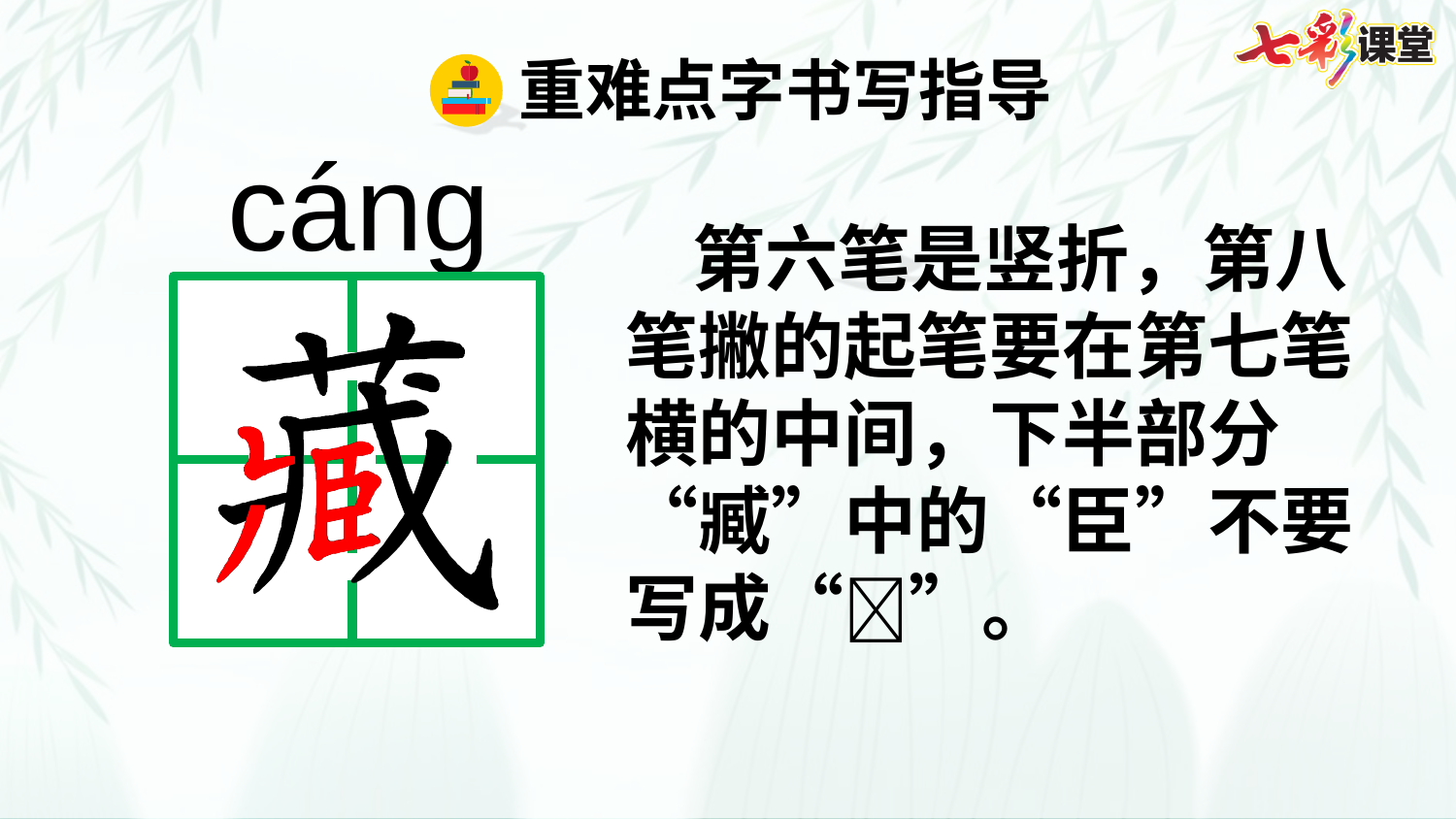

重难点字书写指导

cáng
   第六笔是竖折，第八笔撇的起笔要在第七笔横的中间，下半部分“臧”中的“臣”不要写成“𦣞”。